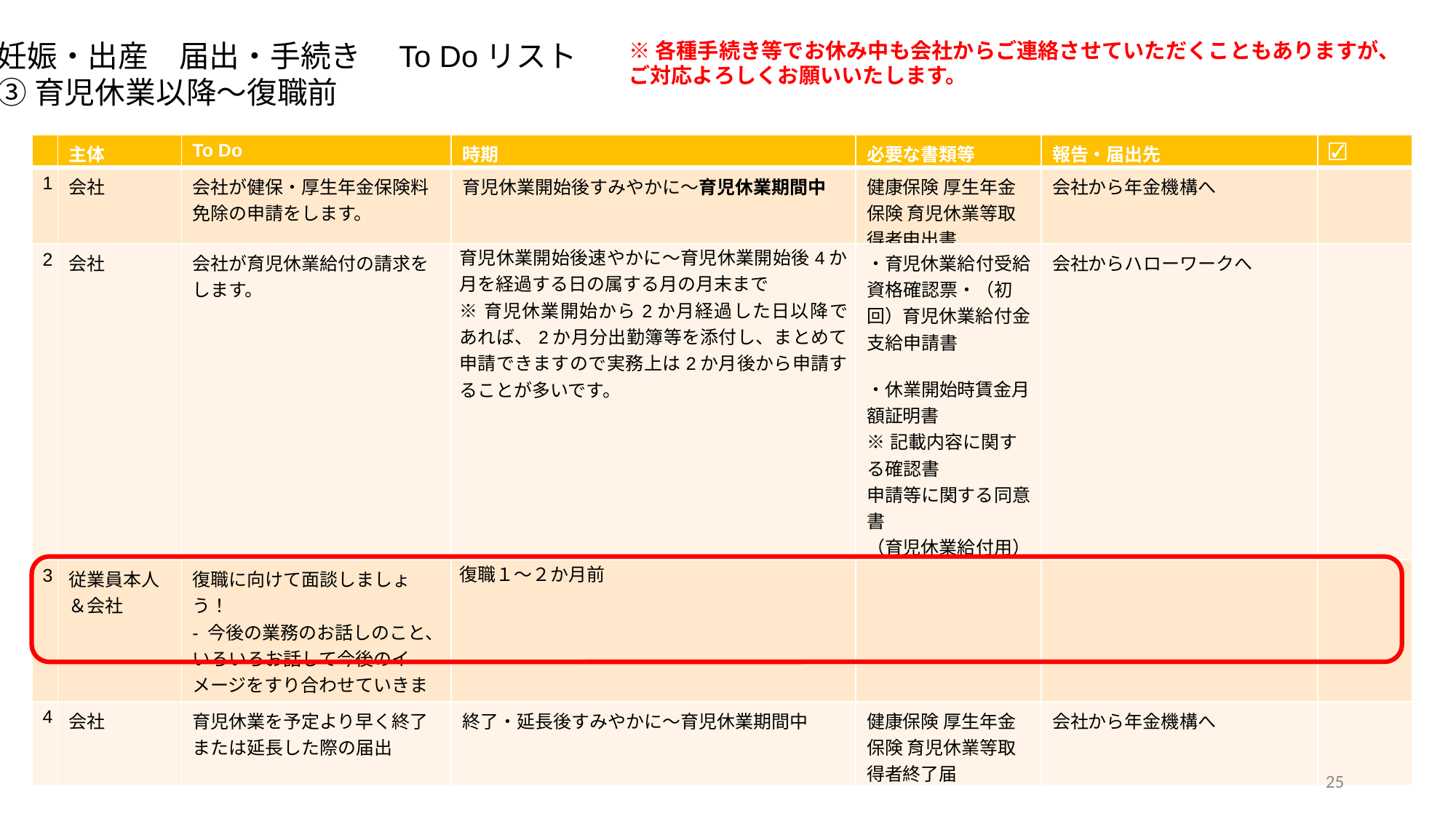

※各種手続き等でお休み中も会社からご連絡させていただくこともありますが、
ご対応よろしくお願いいたします。
妊娠・出産　届出・手続き　To Doリスト
③育児休業以降～復職前
|  | 主体 | To Do | 時期 | 必要な書類等 | 報告・届出先 | ☑ |
| --- | --- | --- | --- | --- | --- | --- |
| 1 | 会社 | 会社が健保・厚生年金保険料免除の申請をします。 | 育児休業開始後すみやかに～育児休業期間中 | 健康保険 厚生年金保険 育児休業等取得者申出書 | 会社から年金機構へ |  |
| 2 | 会社 | 会社が育児休業給付の請求をします。 | 育児休業開始後速やかに～育児休業開始後4か月を経過する日の属する月の月末まで ※育児休業開始から2か月経過した日以降であれば、2か月分出勤簿等を添付し、まとめて申請できますので実務上は2か月後から申請することが多いです。 | ・育児休業給付受給資格確認票・（初回）育児休業給付金支給申請書 ・休業開始時賃金月額証明書 ※記載内容に関する確認書 申請等に関する同意書 （育児休業給付用） があれば、従業員本人署名は不要です。 | 会社からハローワークへ |  |
| 3 | 従業員本人＆会社 | 復職に向けて面談しましょう！ - 今後の業務のお話しのこと、いろいろお話して今後のイメージをすり合わせていきましょう！ | 復職１～２か月前 |  |  |  |
| 4 | 会社 | 育児休業を予定より早く終了または延長した際の届出 | 終了・延長後すみやかに～育児休業期間中 | 健康保険 厚生年金保険 育児休業等取得者終了届 | 会社から年金機構へ |  |

25